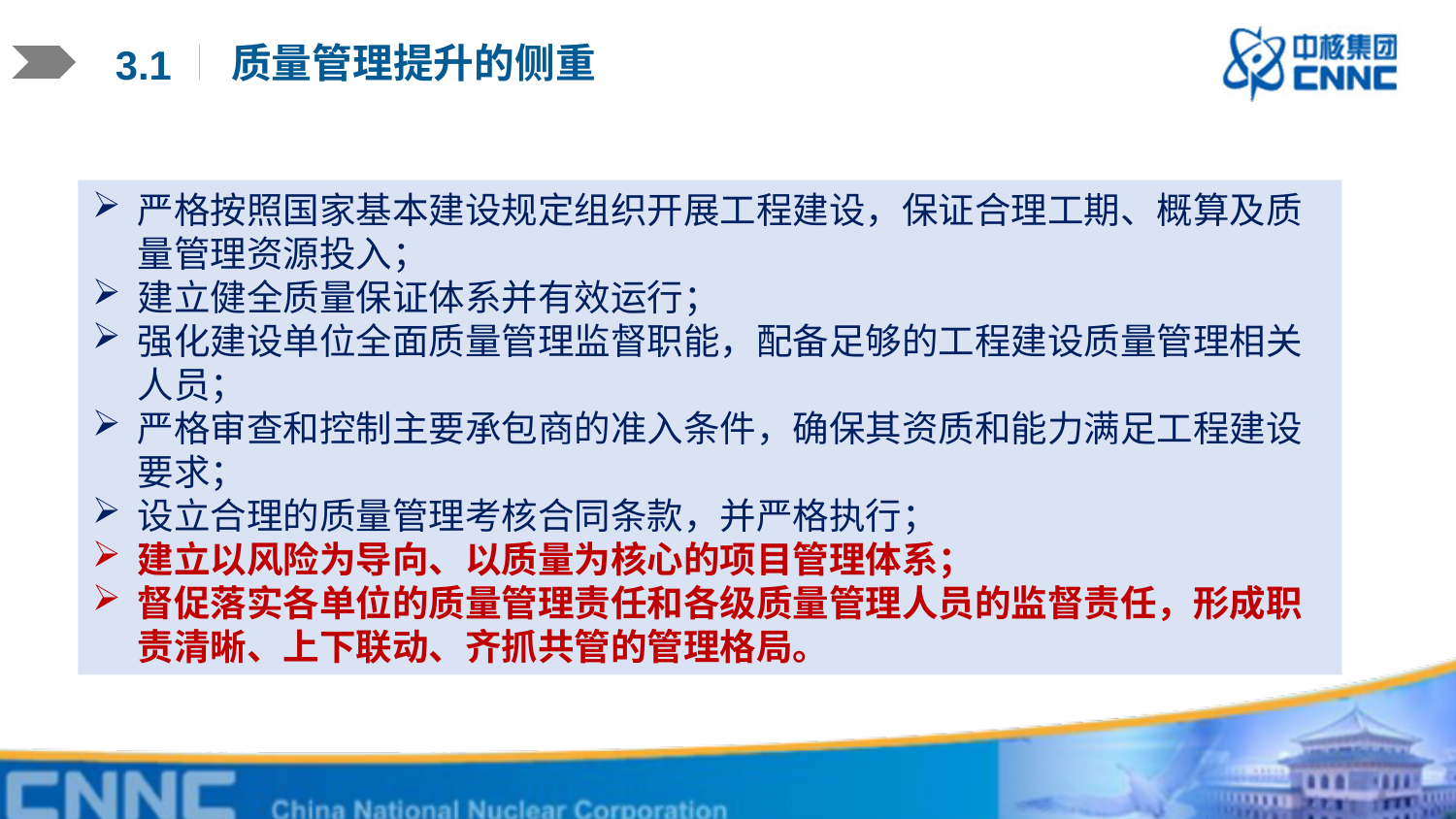

3.1
质量管理提升的侧重

严格按照国家基本建设规定组织开展工程建设，保证合理工期、概算及质量管理资源投入；
建立健全质量保证体系并有效运行；
强化建设单位全面质量管理监督职能，配备足够的工程建设质量管理相关人员；
严格审查和控制主要承包商的准入条件，确保其资质和能力满足工程建设要求；
设立合理的质量管理考核合同条款，并严格执行；
建立以风险为导向、以质量为核心的项目管理体系；
督促落实各单位的质量管理责任和各级质量管理人员的监督责任，形成职责清晰、上下联动、齐抓共管的管理格局。